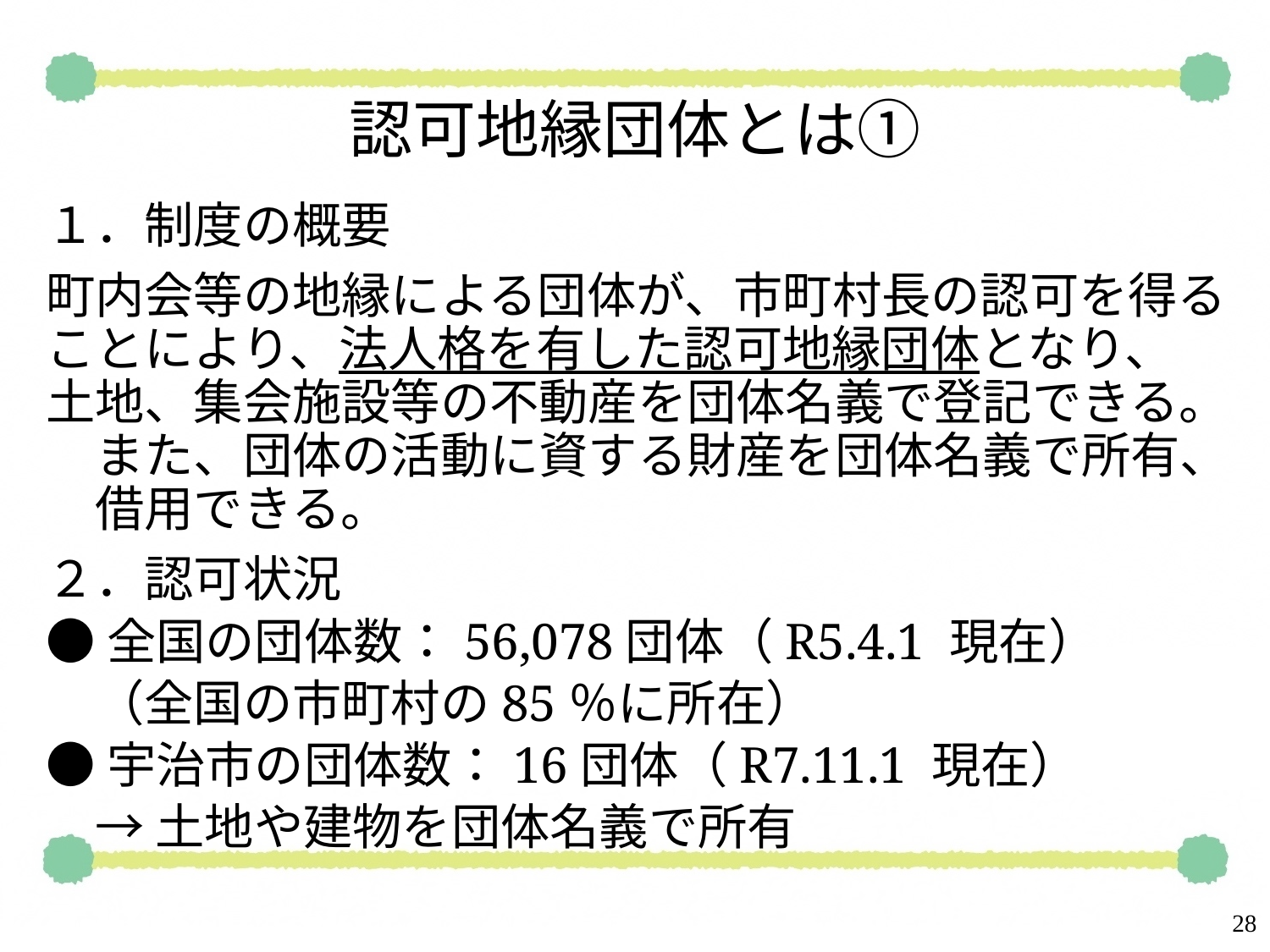

# 認可地縁団体とは①
１．制度の概要
町内会等の地縁による団体が、市町村長の認可を得ることにより、法人格を有した認可地縁団体となり、　土地、集会施設等の不動産を団体名義で登記できる。　また、団体の活動に資する財産を団体名義で所有、　借用できる。
２．認可状況
●全国の団体数：56,078団体（R5.4.1 現在）
　（全国の市町村の85％に所在）
●宇治市の団体数：16団体（R7.11.1 現在）
　→ 土地や建物を団体名義で所有

28